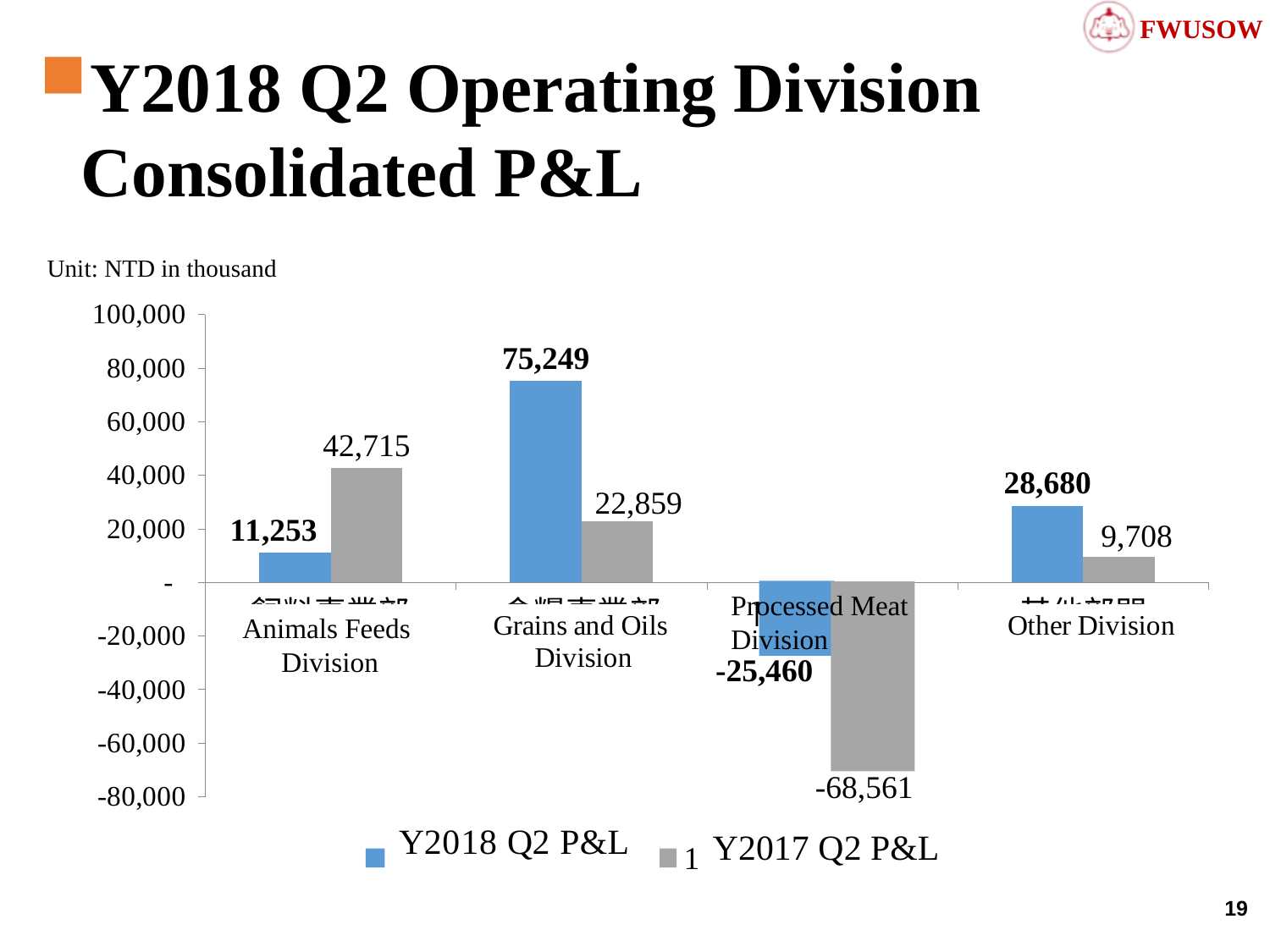

Y2018 Q2 Operating Division Consolidated P&L
Unit: NTD in thousand

### Chart

| Category | 107年第二季損益 | 106年第二季損益 |
|---|---|---|
| 飼料事業部 | 11253.0 | 42715.0 |
| 食糧事業部 | 75249.0 | 22859.0 |
| 肉品加工部 | -25460.0 | -68561.0 |
| 其他部門 | 28680.0 | 9708.0 |
Processed Meat Division

Animals Feeds  Division
Y2017 Q2 P&L
19